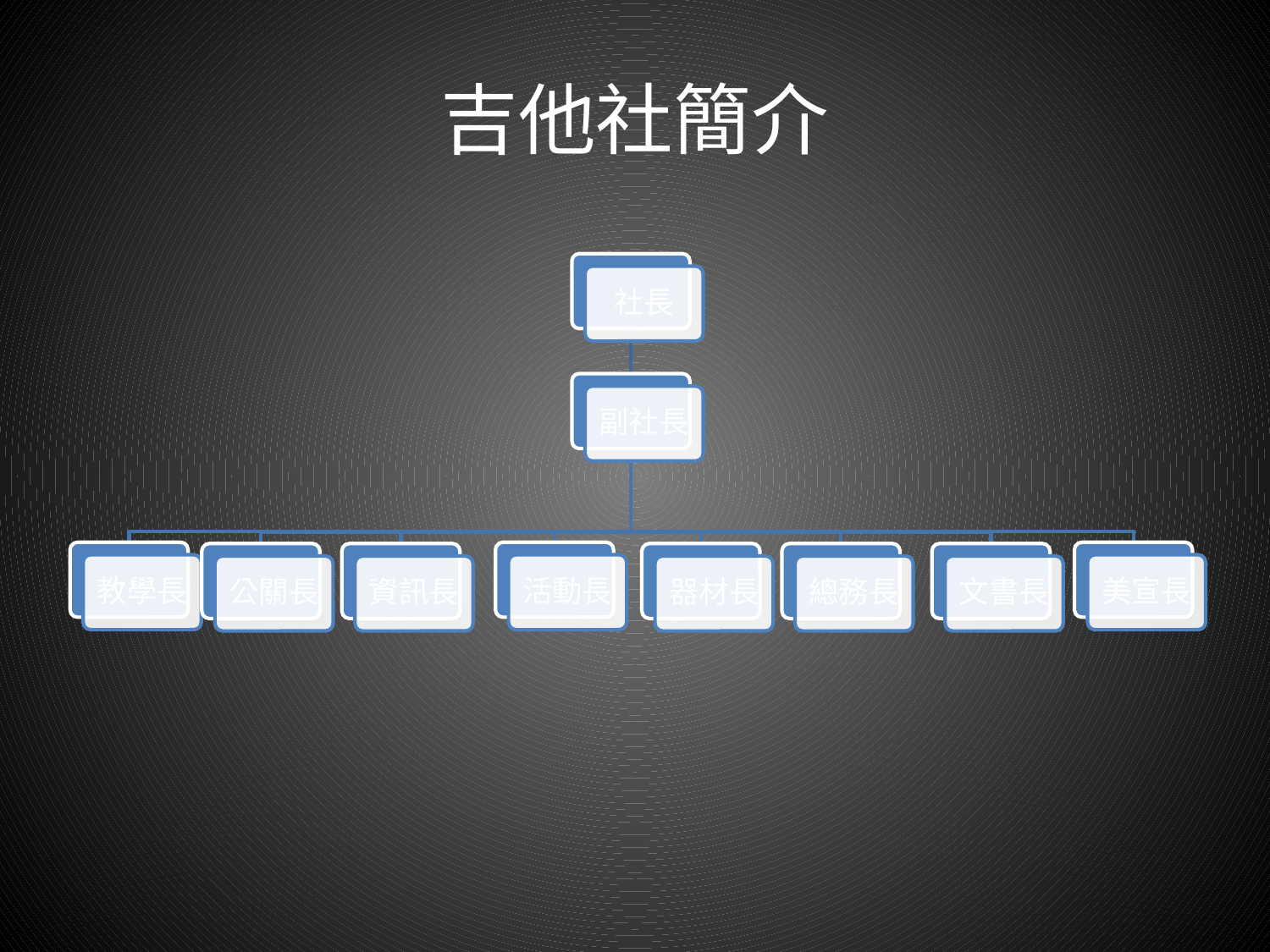

# 吉他社簡介
社長
副社長
教學長
公關長
資訊長
活動長
器材長
總務長
文書長
美宣長